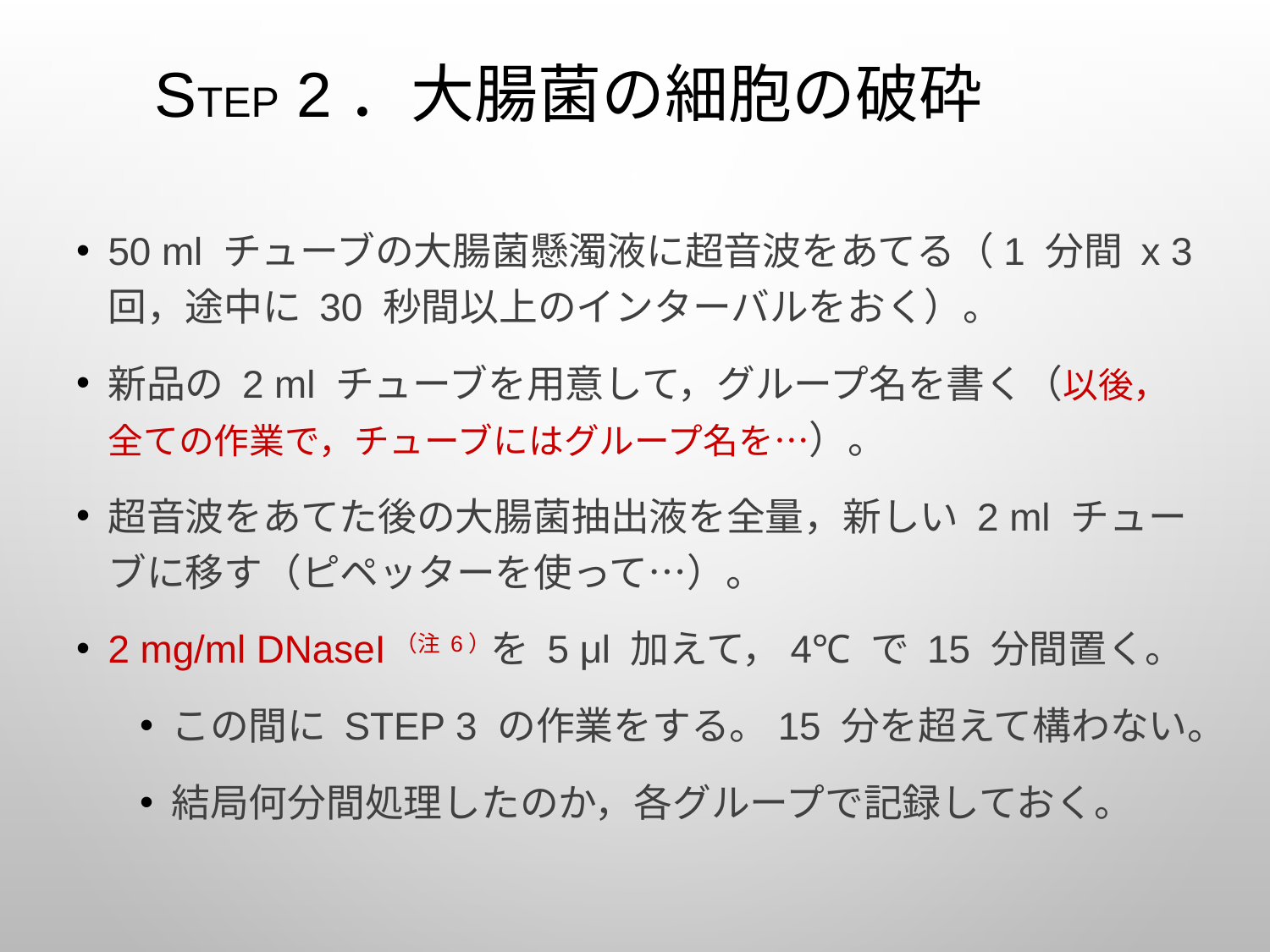

# STEP 2．大腸菌の細胞の破砕
50 ml チューブの大腸菌懸濁液に超音波をあてる（1 分間 x 3 回，途中に 30 秒間以上のインターバルをおく）。
新品の 2 ml チューブを用意して，グループ名を書く（以後，全ての作業で，チューブにはグループ名を…）。
超音波をあてた後の大腸菌抽出液を全量，新しい 2 ml チューブに移す（ピペッターを使って…）。
2 mg/ml DNaseI（注 6）を 5 μl 加えて，4℃ で 15 分間置く。
この間に STEP 3 の作業をする。15 分を超えて構わない。
結局何分間処理したのか，各グループで記録しておく。